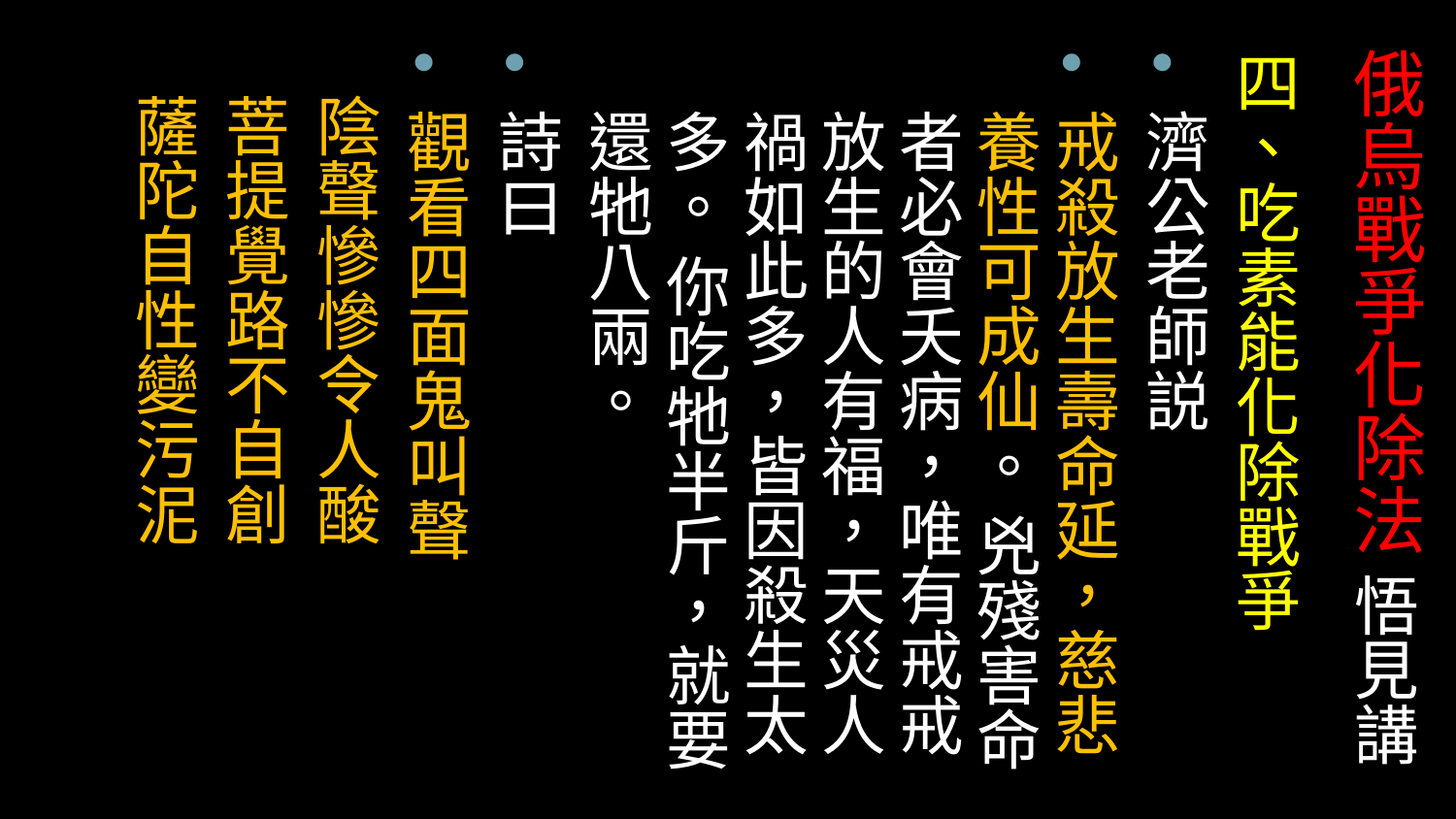

# 俄烏戰爭化除法 悟見講
四、吃素能化除戰爭
濟公老師説
戒殺放生壽命延，慈悲養性可成仙。 兇殘害命者必會夭病，唯有戒戒放生的人有福，天災人禍如此多，皆因殺生太多。 你吃牠半斤，就要還牠八兩。
詩曰
觀看四面鬼叫聲
  陰聲慘慘令人酸
  菩提覺路不自創
  薩陀自性變污泥